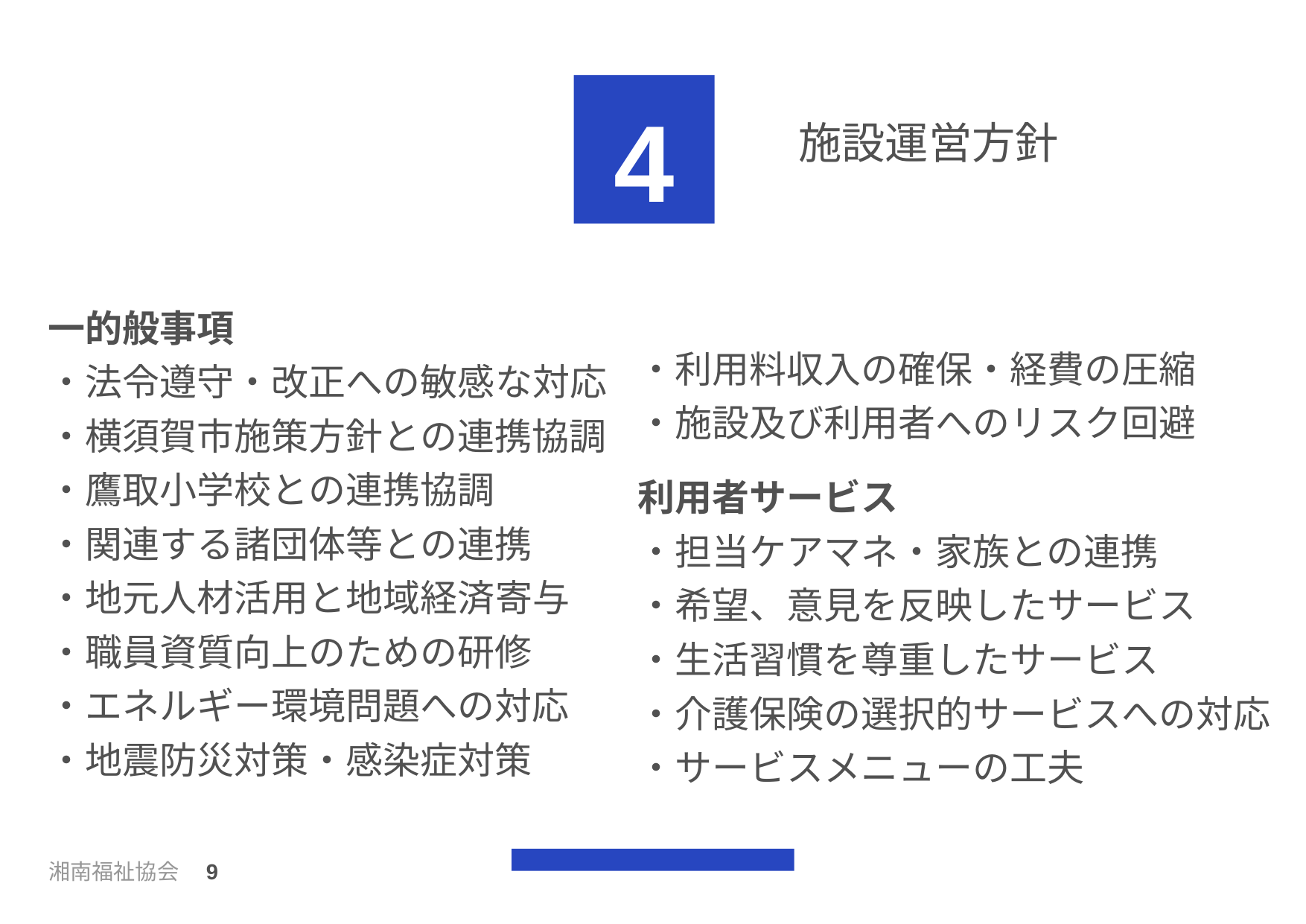

4
施設運営方針
一的般事項
・法令遵守・改正への敏感な対応
・横須賀市施策方針との連携協調
・鷹取小学校との連携協調
・関連する諸団体等との連携
・地元人材活用と地域経済寄与
・職員資質向上のための研修
・エネルギー環境問題への対応
・地震防災対策・感染症対策

・利用料収入の確保・経費の圧縮
・施設及び利用者へのリスク回避

利用者サービス
・担当ケアマネ・家族との連携
・希望、意見を反映したサービス
・生活習慣を尊重したサービス
・介護保険の選択的サービスへの対応
・サービスメニューの工夫

湘南福祉協会　9